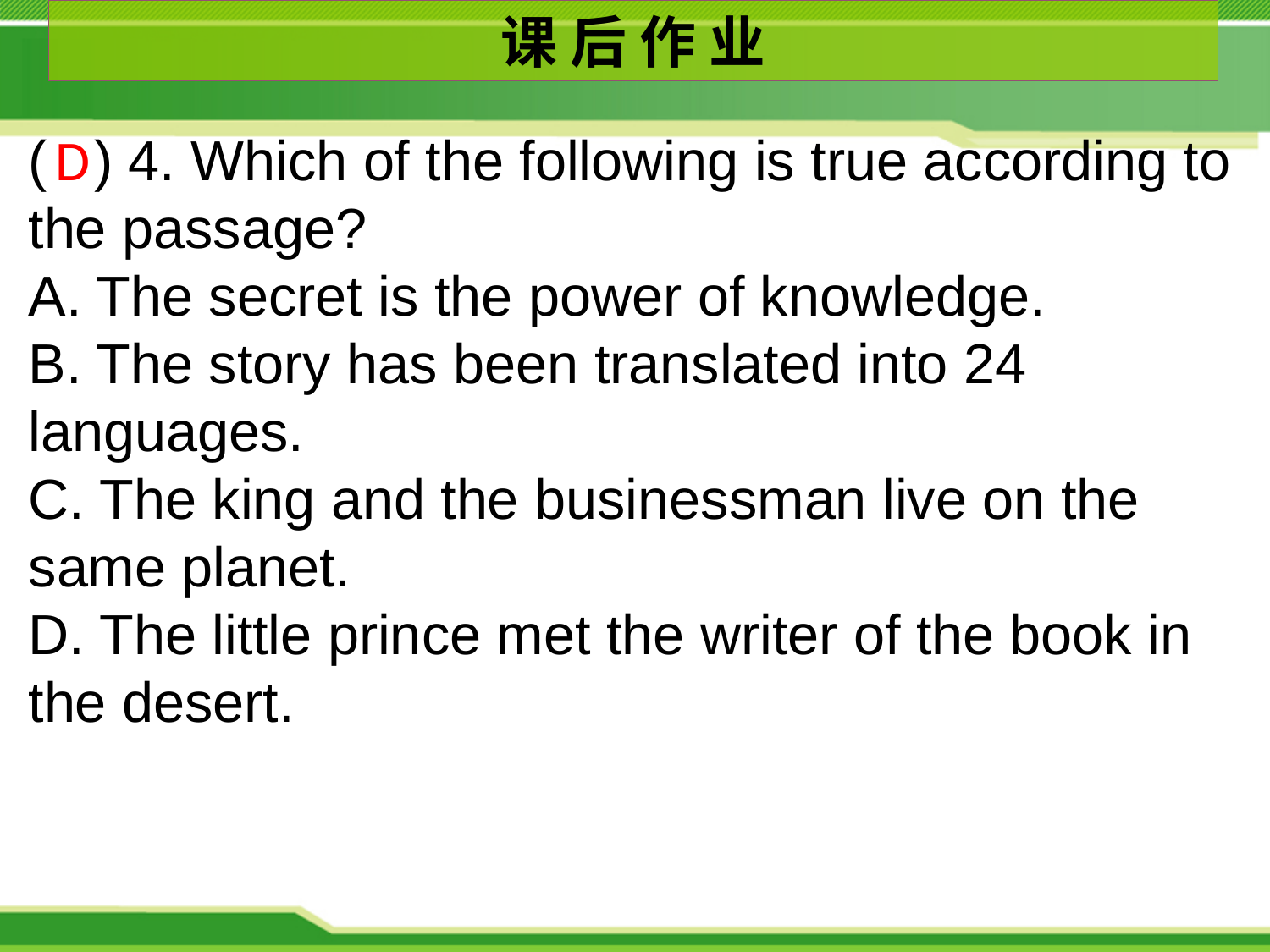

课 后 作 业
D
(   ) 4. Which of the following is true according to the passage?
A. The secret is the power of knowledge.
B. The story has been translated into 24 languages.
C. The king and the businessman live on the same planet.
D. The little prince met the writer of the book in the desert.